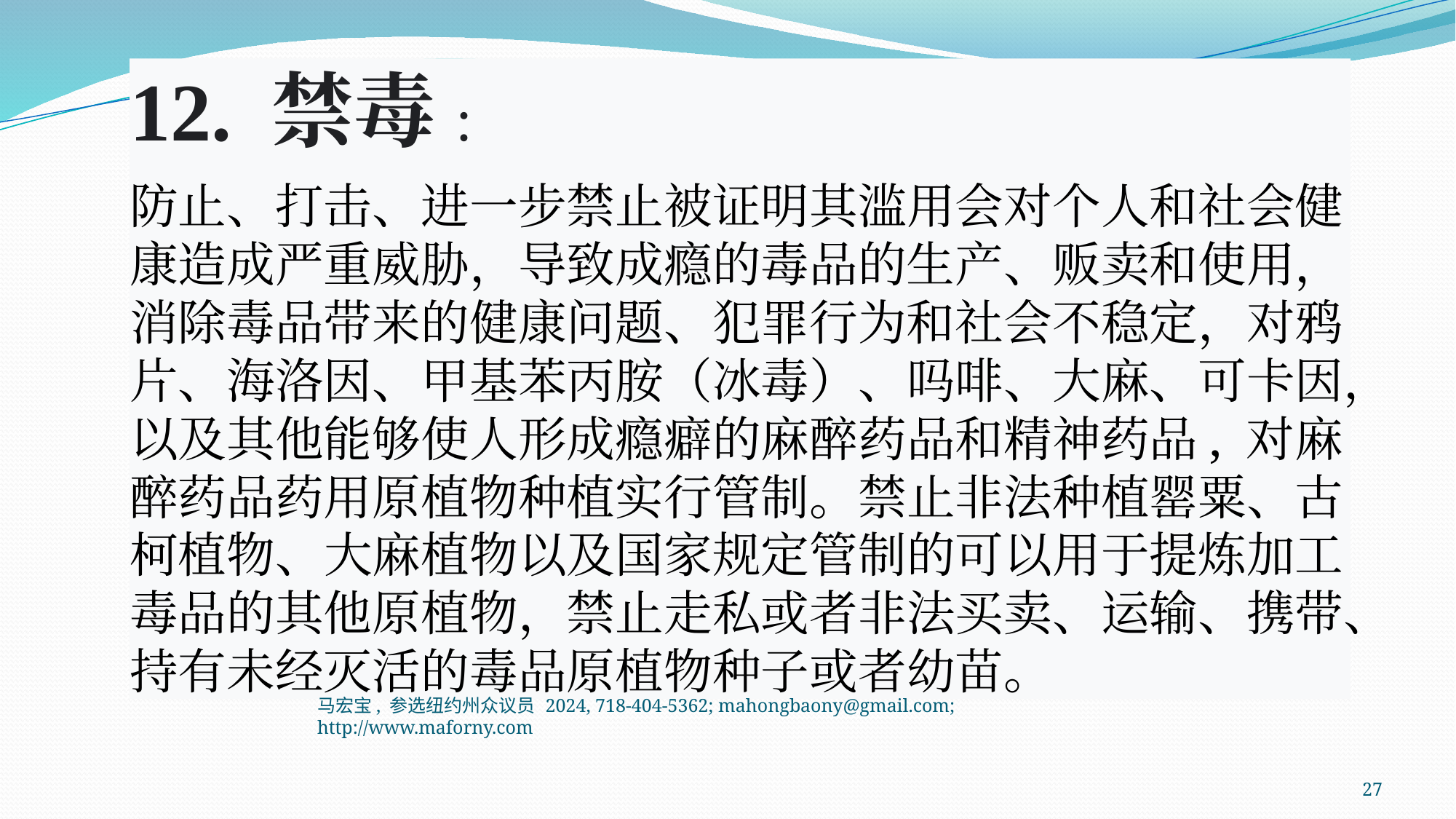

12. 禁毒:

防止、打击、进一步禁止被证明其滥用会对个人和社会健康造成严重威胁，导致成瘾的毒品的生产、贩卖和使用，消除毒品带来的健康问题、犯罪行为和社会不稳定，对鸦片、海洛因、甲基苯丙胺（冰毒）、吗啡、大麻、可卡因，以及其他能够使人形成瘾癖的麻醉药品和精神药品, 对麻醉药品药用原植物种植实行管制。禁止非法种植罂粟、古柯植物、大麻植物以及国家规定管制的可以用于提炼加工毒品的其他原植物，禁止走私或者非法买卖、运输、携带、持有未经灭活的毒品原植物种子或者幼苗。
马宏宝, 参选纽约州众议员 2024, 718-404-5362; mahongbaony@gmail.com; http://www.maforny.com
27